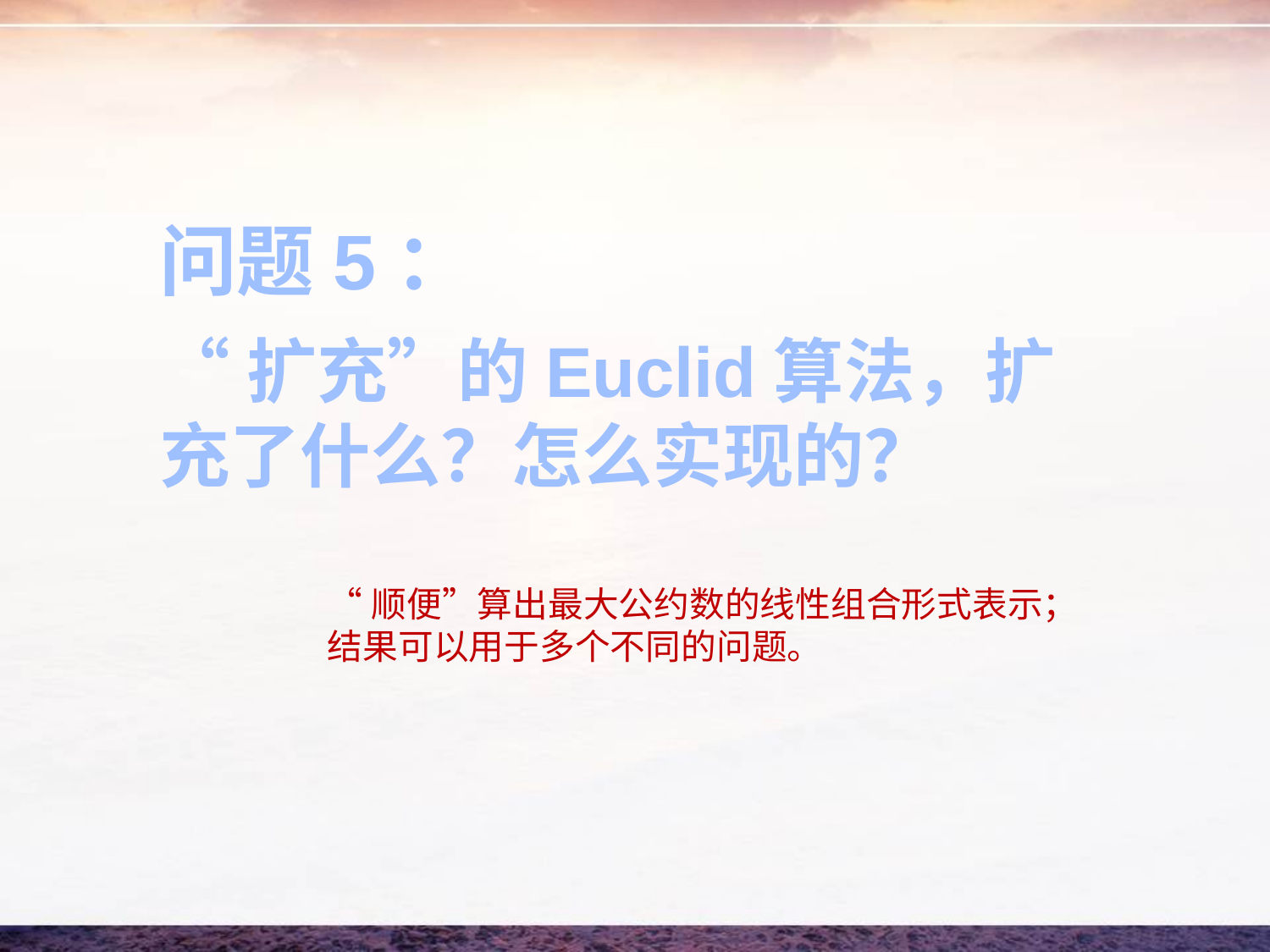

问题5：
“扩充”的Euclid算法，扩充了什么？怎么实现的？
“顺便”算出最大公约数的线性组合形式表示；
结果可以用于多个不同的问题。